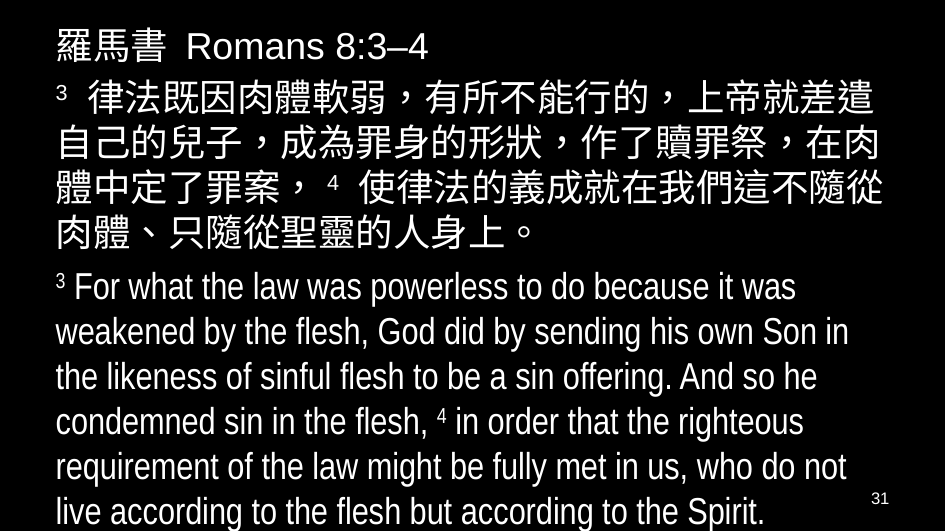

羅馬書 Romans 8:3–4
3 律法既因肉體軟弱，有所不能行的，上帝就差遣自己的兒子，成為罪身的形狀，作了贖罪祭，在肉體中定了罪案，4 使律法的義成就在我們這不隨從肉體、只隨從聖靈的人身上。
3 For what the law was powerless to do because it was weakened by the flesh, God did by sending his own Son in the likeness of sinful flesh to be a sin offering. And so he condemned sin in the flesh, 4 in order that the righteous requirement of the law might be fully met in us, who do not live according to the flesh but according to the Spirit.

31